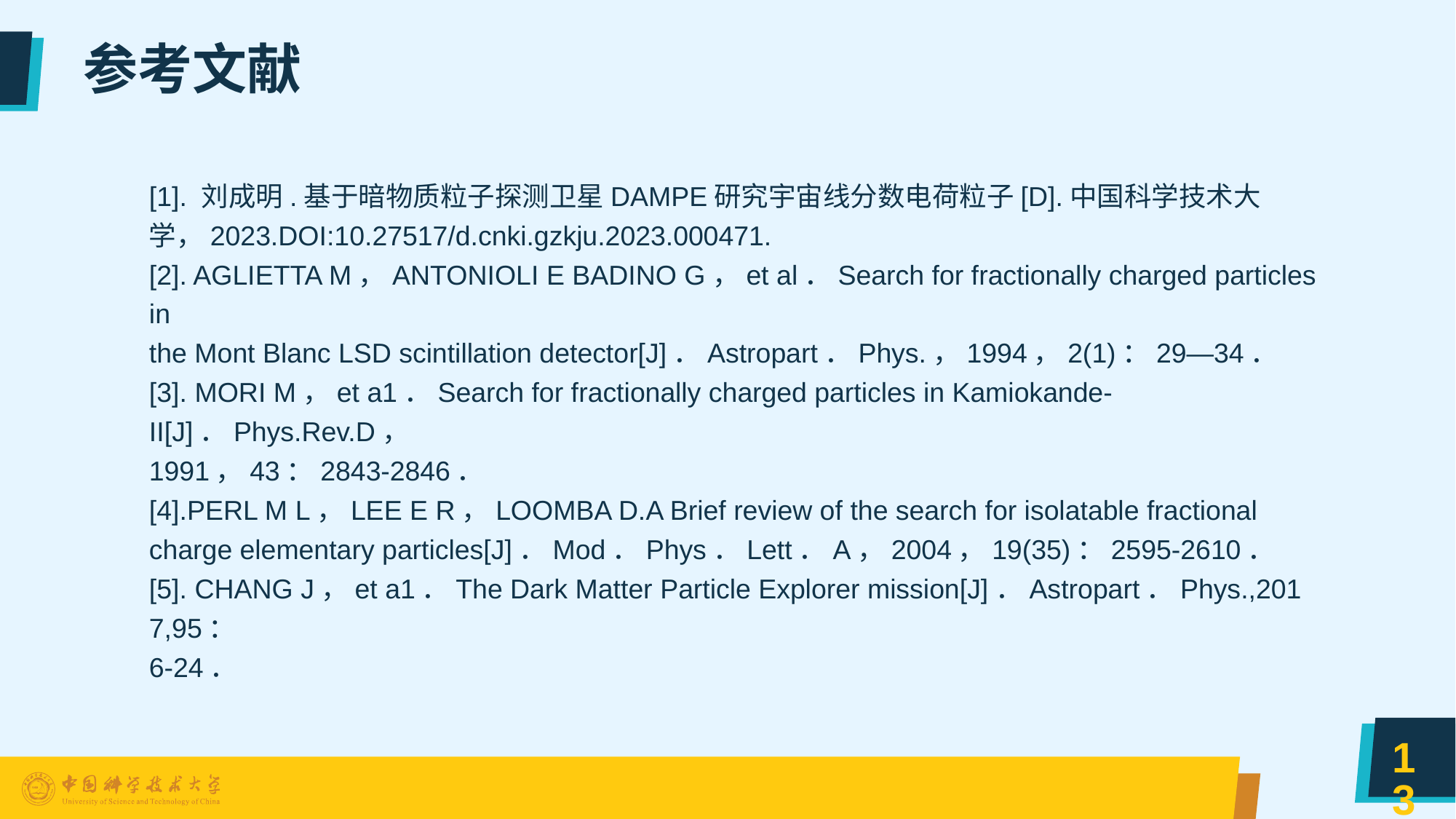

# 参考文献
[1]. 刘成明.基于暗物质粒子探测卫星DAMPE研究宇宙线分数电荷粒子[D].中国科学技术大学，2023.DOI:10.27517/d.cnki.gzkju.2023.000471.
[2]. AGLIETTA M，ANTONIOLI E BADINO G，et al．Search for fractionally charged particles in
the Mont Blanc LSD scintillation detector[J]．Astropart．Phys.，1994，2(1)：29—34．
[3]. MORI M，et a1．Search for fractionally charged particles in Kamiokande-II[J]．Phys.Rev.D，
1991，43：2843-2846．
[4].PERL M L，LEE E R，LOOMBA D.A Brief review of the search for isolatable fractional charge elementary particles[J]．Mod．Phys．Lett．A，2004，19(35)：2595-2610．
[5]. CHANG J，et a1．The Dark Matter Particle Explorer mission[J]．Astropart．Phys.,201 7,95：
6-24．
13